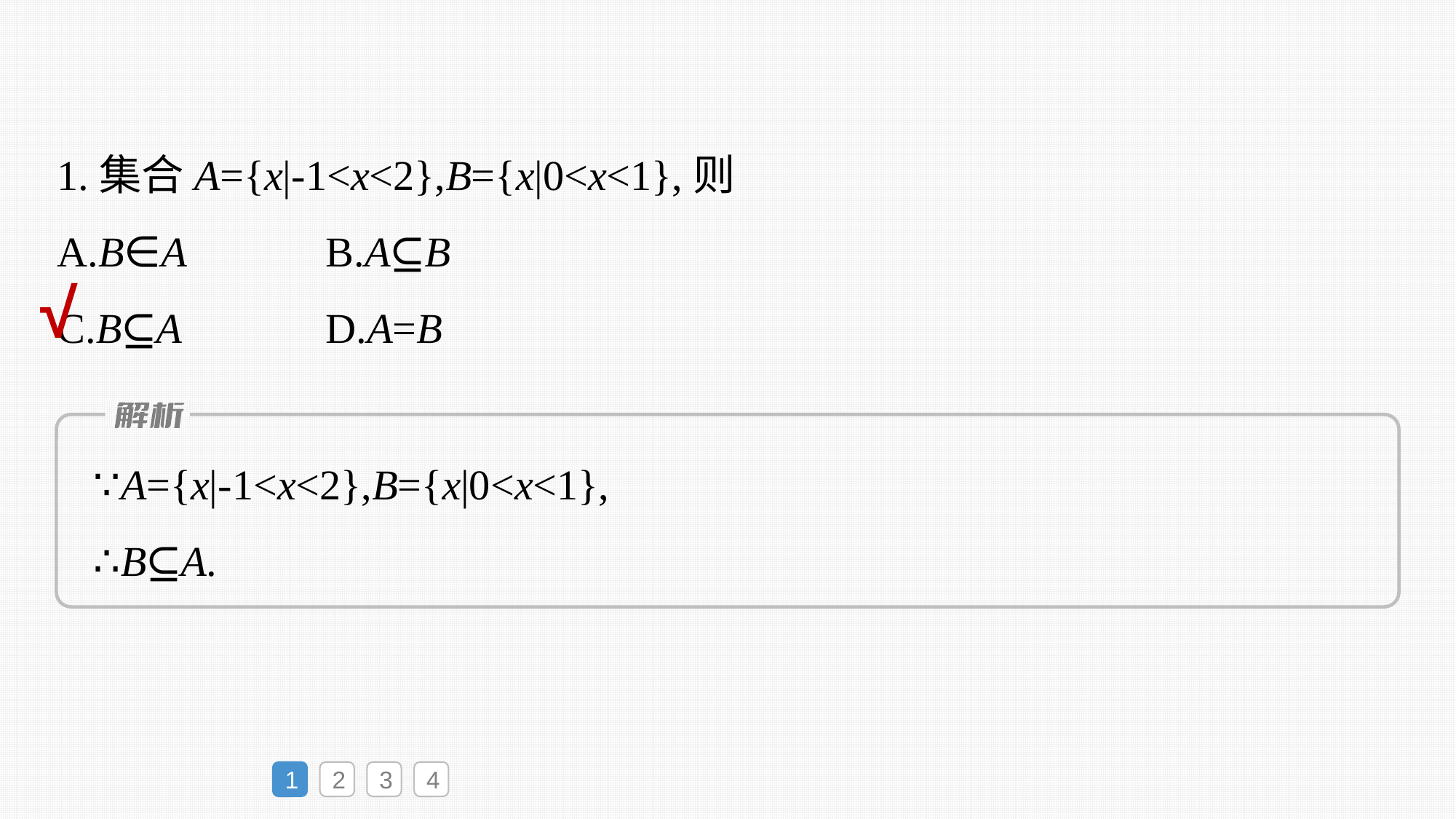

1.集合A={x|-1<x<2},B={x|0<x<1},则
A.B∈A	B.A⊆B
C.B⊆A	D.A=B
√

∵A={x|-1<x<2},B={x|0<x<1},
∴B⊆A.
1
2
3
4